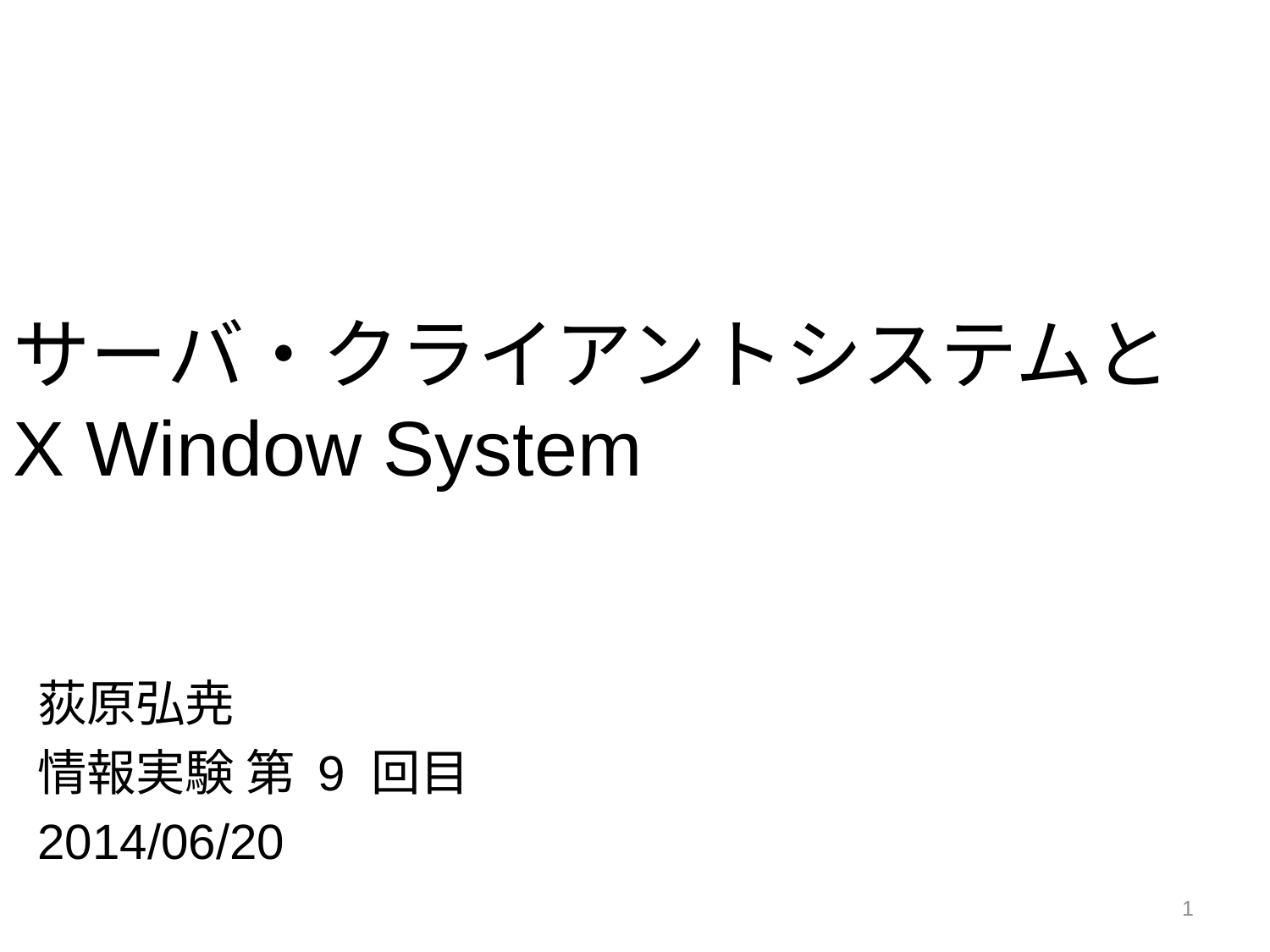

# サーバ・クライアントシステムと X Window System
荻原弘尭
情報実験 第 9 回目
2014/06/20
1